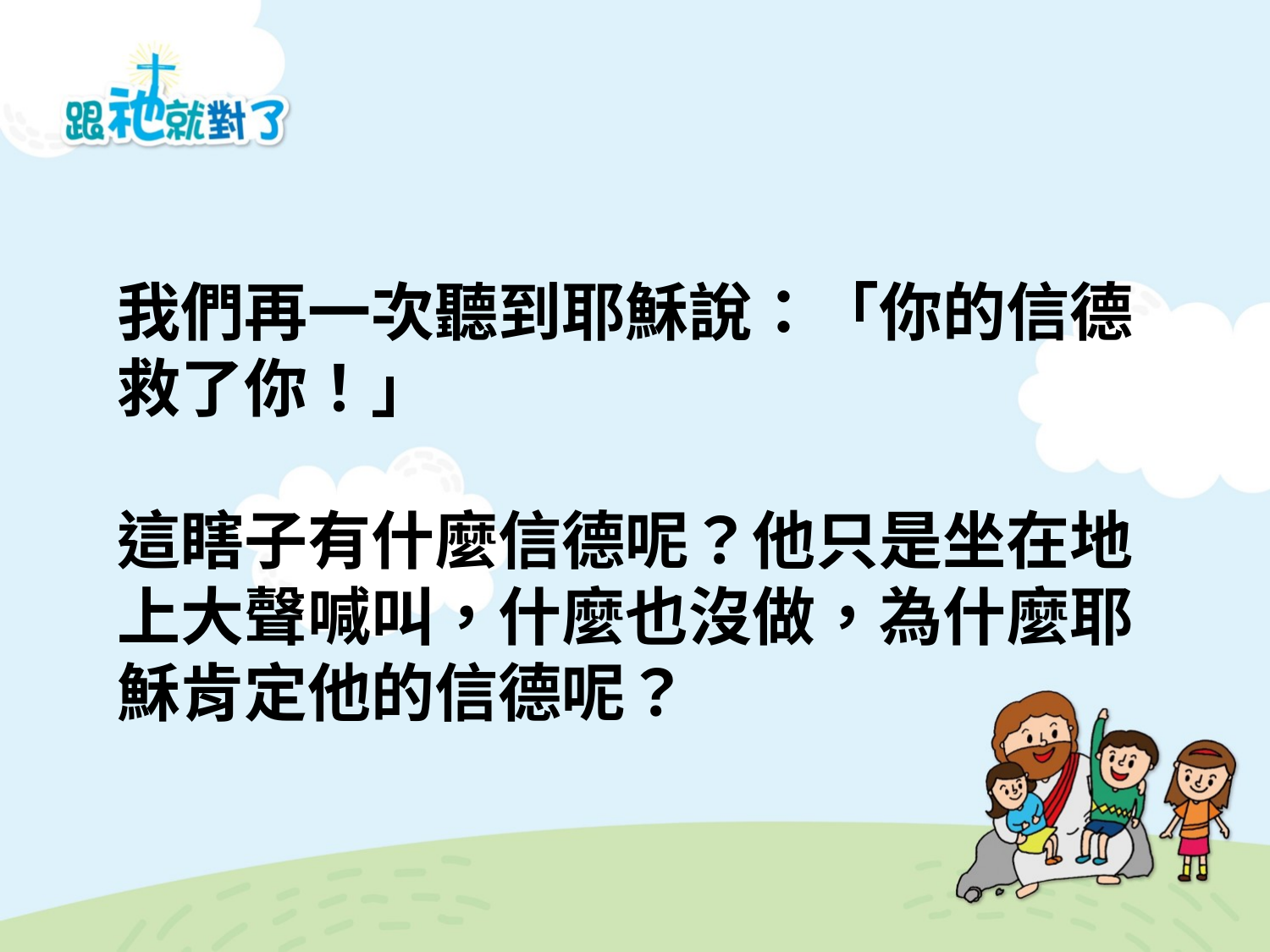

我們再一次聽到耶穌說：「你的信德救了你！」

這瞎子有什麼信德呢？他只是坐在地上大聲喊叫，什麼也沒做，為什麼耶穌肯定他的信德呢？